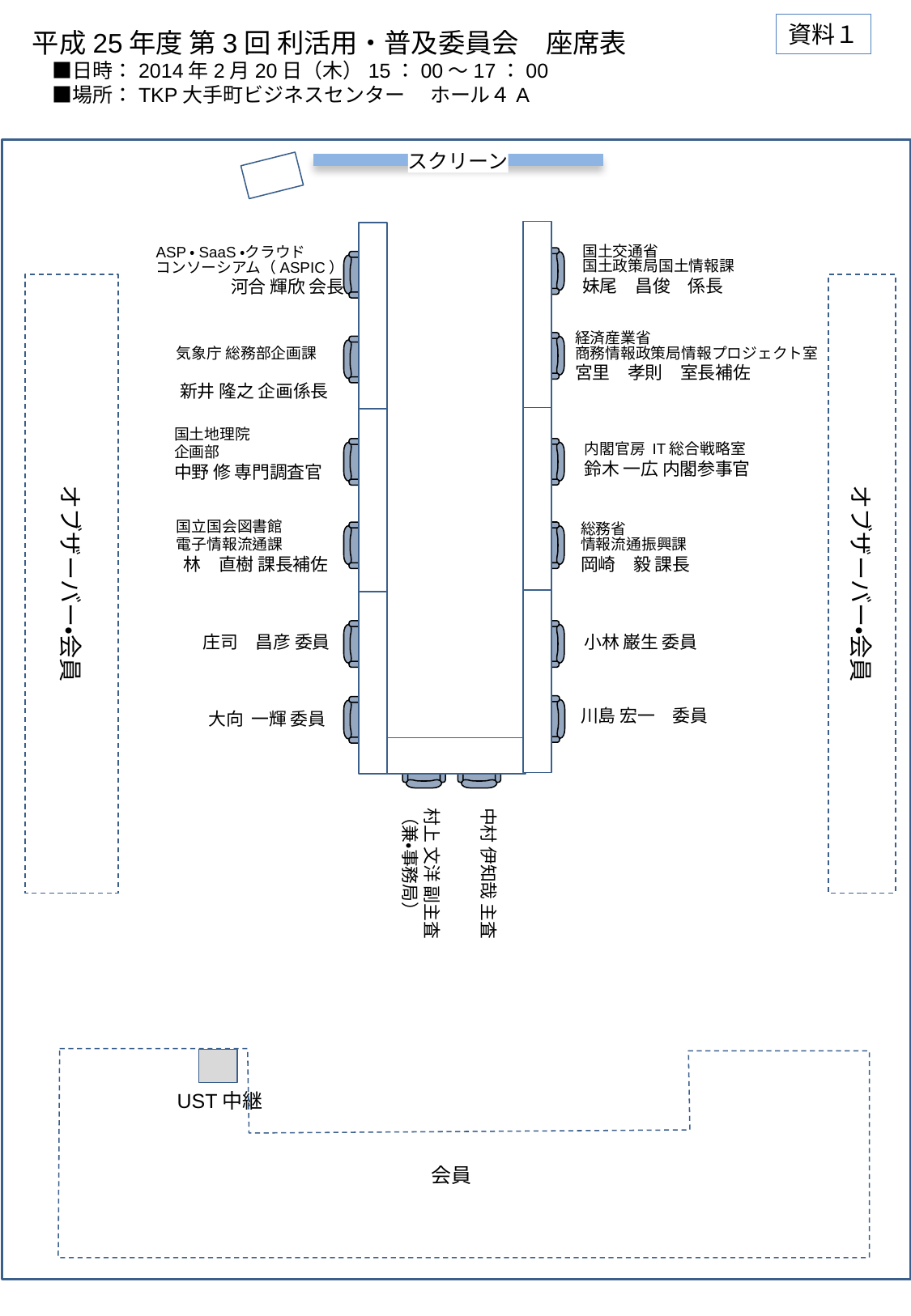

資料１
平成25年度 第3回 利活用・普及委員会　座席表
　■日時：2014年2月20日（木）15：00～17：00
　■場所：TKP大手町ビジネスセンター 　ホール４A

スクリーン

国土交通省
国土政策局国土情報課
妹尾　昌俊　係長
ASP・SaaS・クラウド
コンソーシアム（ASPIC）
河合 輝欣 会長

オブザーバー・会員
オブザーバー・会員

経済産業省
商務情報政策局情報プロジェクト室
宮里　孝則　室長補佐
　気象庁 総務部企画課
新井 隆之 企画係長

国土地理院
企画部
中野 修 専門調査官
内閣官房 IT総合戦略室
鈴木 一広 内閣参事官

　国立国会図書館
　電子情報流通課
林　直樹 課長補佐
総務省
情報流通振興課
岡崎　毅 課長

庄司　昌彦 委員
小林 巌生 委員

川島 宏一　委員
大向  一輝 委員

村上 文洋 副主査
（兼・事務局）
中村 伊知哉 主査

UST中継
会員